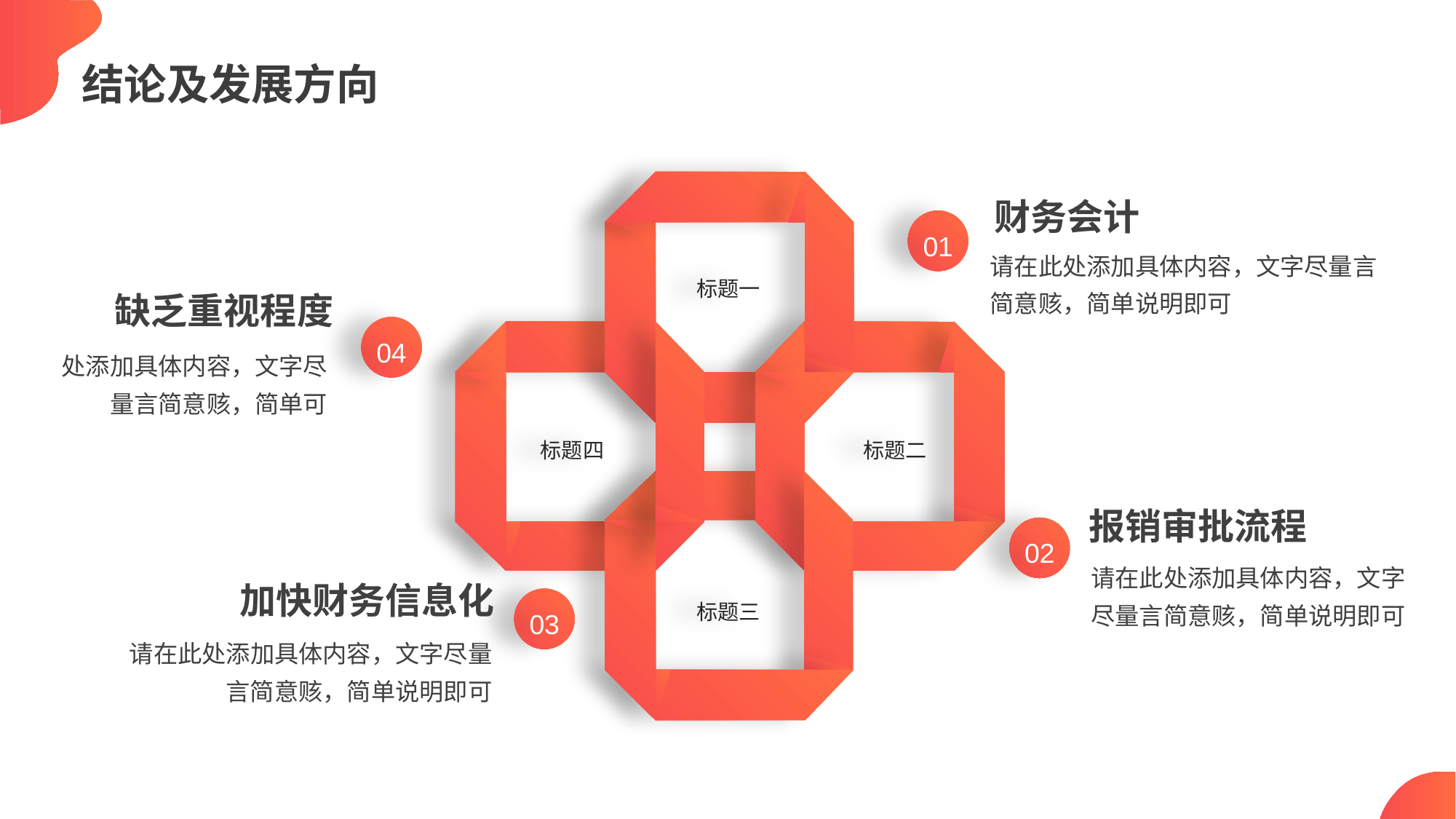

结论及发展方向

01
标题一

04

标题二
标题四

02

标题三
03

财务会计

请在此处添加具体内容，文字尽量言简意赅，简单说明即可
缺乏重视程度
处添加具体内容，文字尽量言简意赅，简单可
报销审批流程
请在此处添加具体内容，文字尽量言简意赅，简单说明即可
加快财务信息化
请在此处添加具体内容，文字尽量言简意赅，简单说明即可